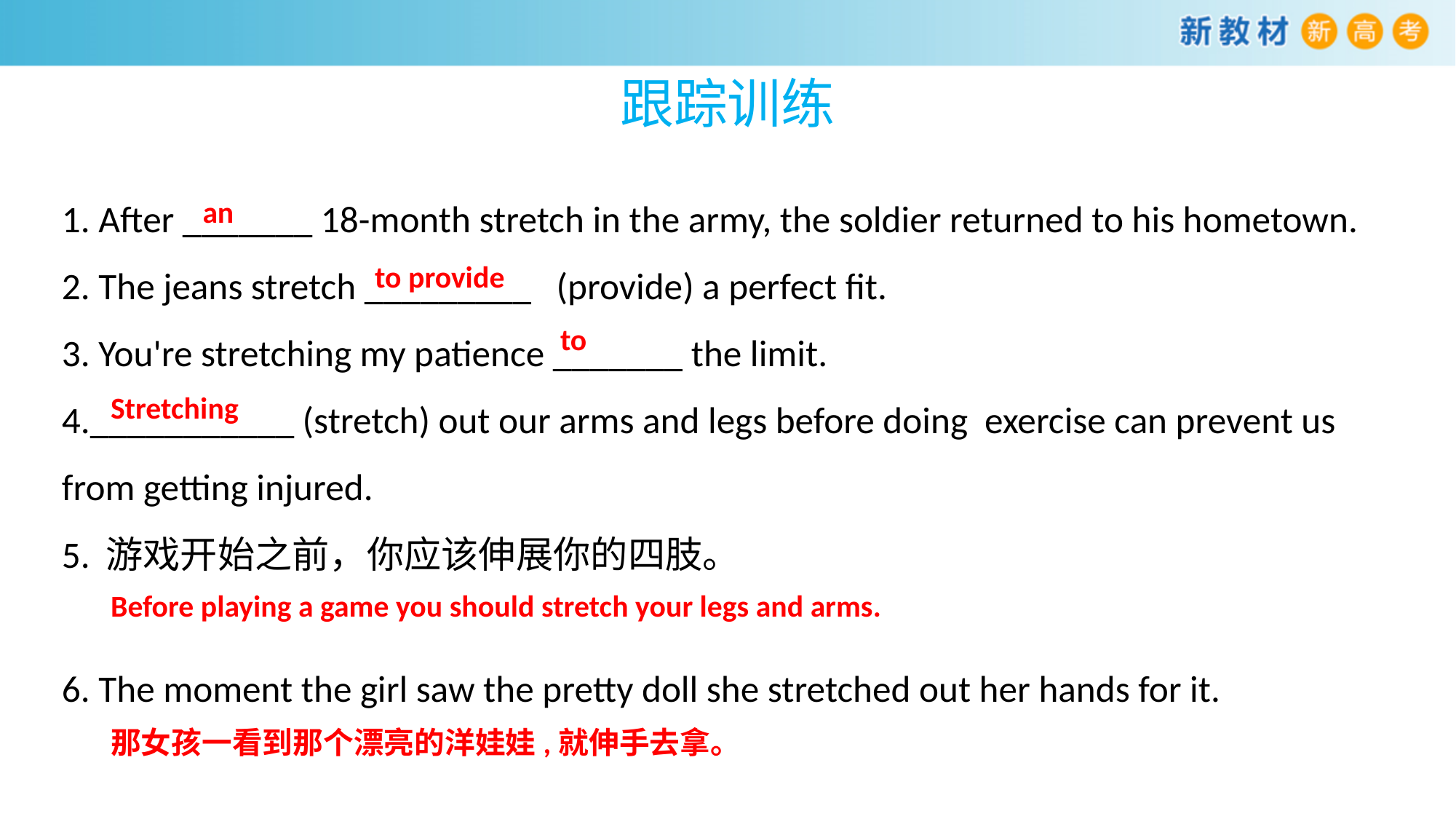

# 跟踪训练
1. After _______ 18-month stretch in the army, the soldier returned to his hometown.
2. The jeans stretch _________   (provide) a perfect fit.
3. You're stretching my patience _______ the limit.
4.___________ (stretch) out our arms and legs before doing  exercise can prevent us from getting injured.
5. 游戏开始之前，你应该伸展你的四肢。

6. The moment the girl saw the pretty doll she stretched out her hands for it.

 an
to provide
to
Stretching
Before playing a game you should stretch your legs and arms.
那女孩一看到那个漂亮的洋娃娃,就伸手去拿。